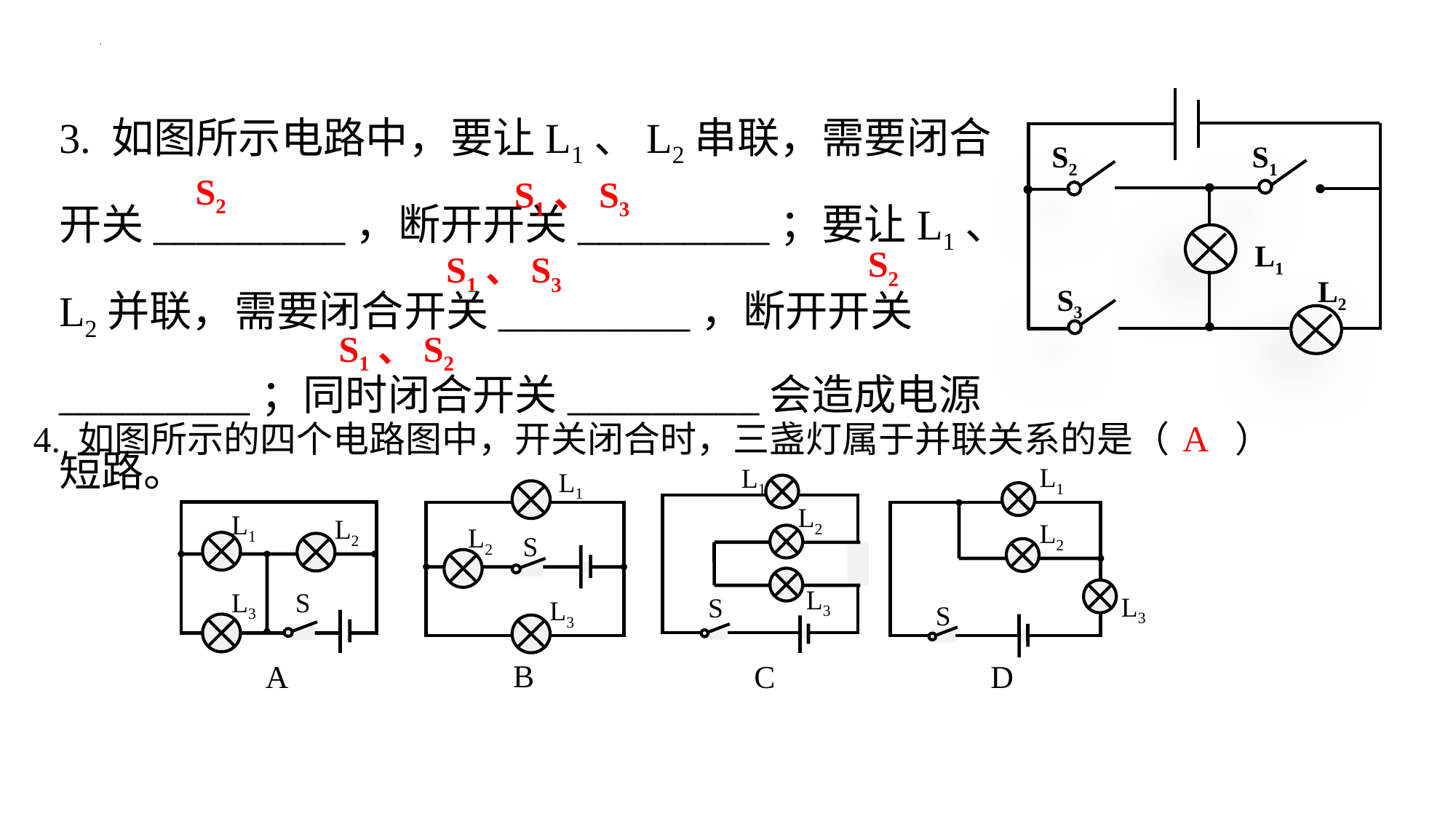

3. 如图所示电路中，要让L1、L2串联，需要闭合开关_________，断开开关_________；要让L1、L2并联，需要闭合开关_________，断开开关_________；同时闭合开关_________会造成电源短路。

S2
S1
L1
L2
S3
S2
S1、S3
S2
S1、S3
S1、S2
4. 如图所示的四个电路图中，开关闭合时，三盏灯属于并联关系的是（        ）
A
L1

L2

L3
S

D
L1

L2

L3
S

C
L1

L2
S

L3

B

L1
L2

L3
S

A